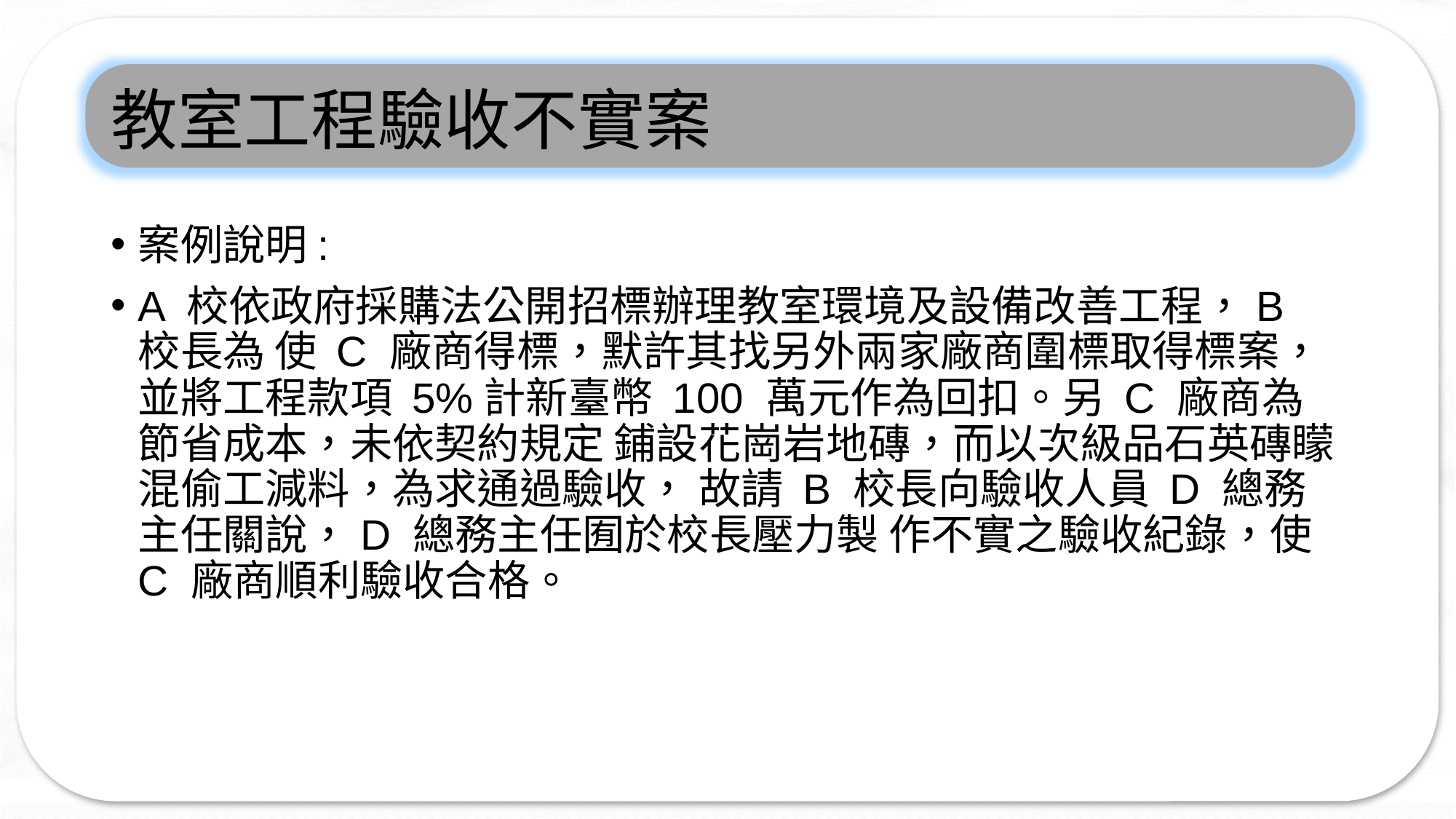

# 教室工程驗收不實案

案例說明:
A 校依政府採購法公開招標辦理教室環境及設備改善工程，B 校長為 使 C 廠商得標，默許其找另外兩家廠商圍標取得標案，並將工程款項 5%計新臺幣 100 萬元作為回扣。另 C 廠商為節省成本，未依契約規定 鋪設花崗岩地磚，而以次級品石英磚矇混偷工減料，為求通過驗收， 故請 B 校長向驗收人員 D 總務主任關說，D 總務主任囿於校長壓力製 作不實之驗收紀錄，使 C 廠商順利驗收合格。